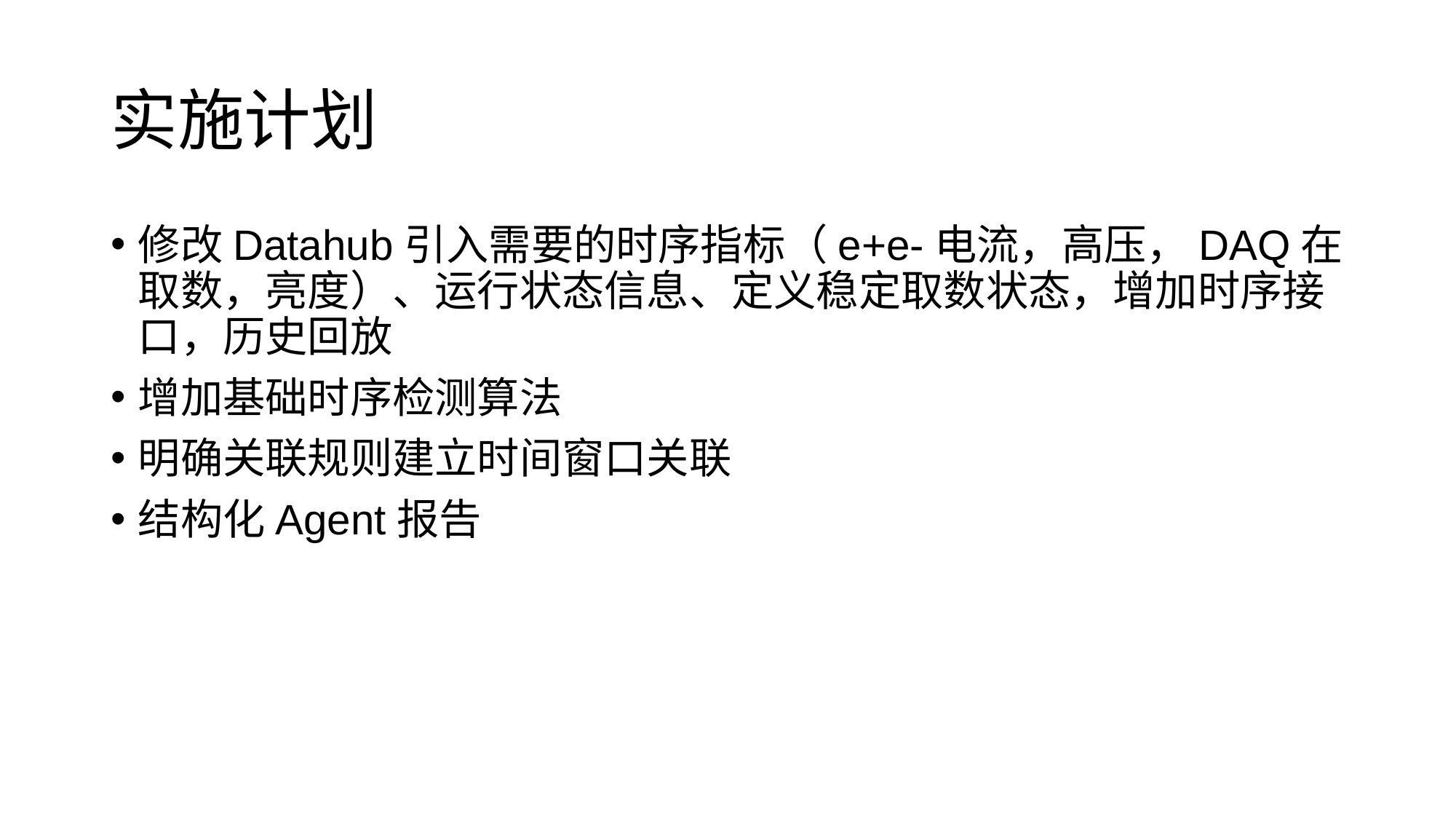

# 实施计划
修改Datahub引入需要的时序指标（e+e-电流，高压，DAQ在取数，亮度）、运行状态信息、定义稳定取数状态，增加时序接口，历史回放
增加基础时序检测算法
明确关联规则建立时间窗口关联
结构化Agent报告